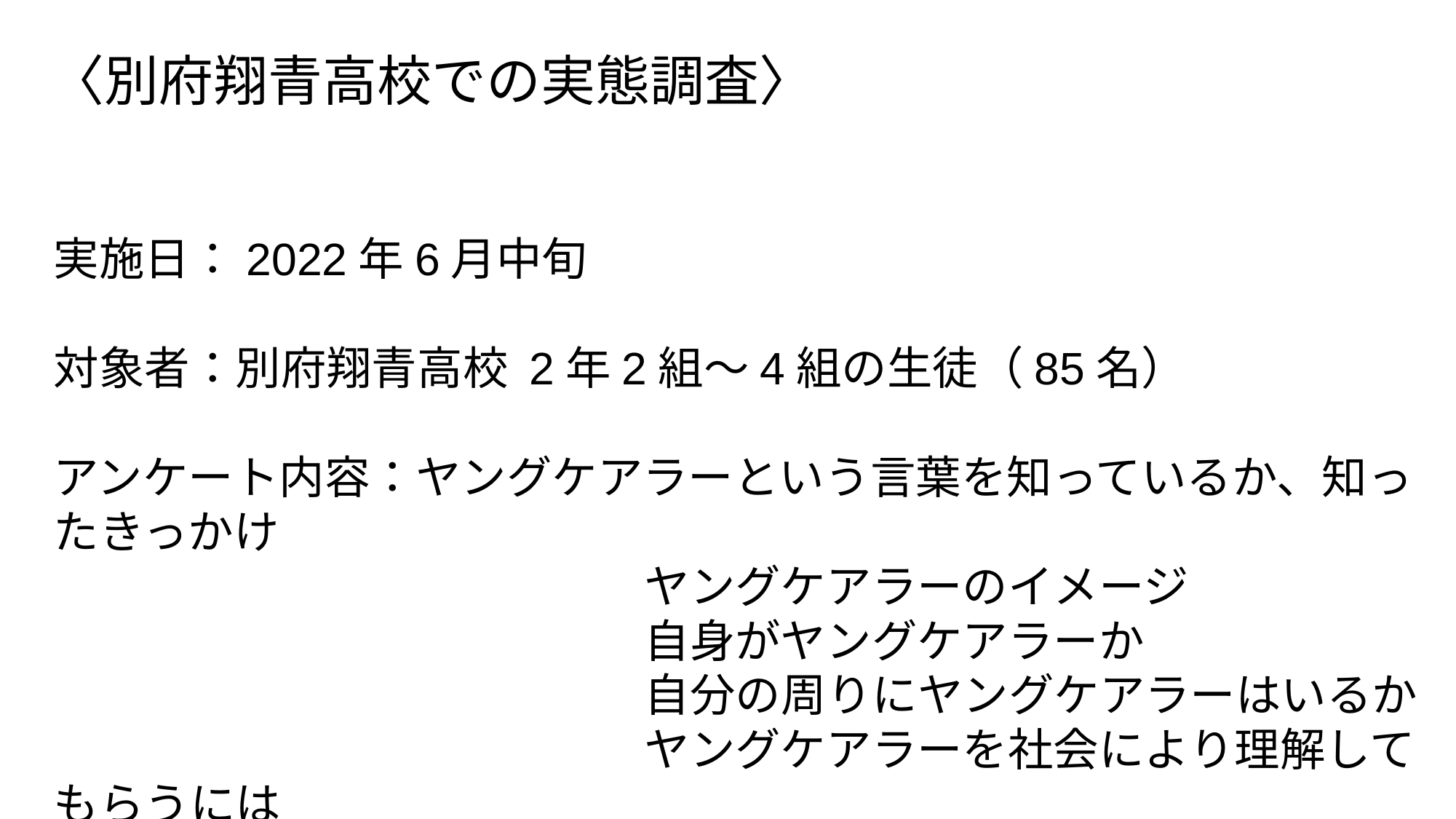

# 〈別府翔青高校での実態調査〉
実施日：2022年6月中旬

対象者：別府翔青高校 2年2組〜4組の生徒（85名）

アンケート内容：ヤングケアラーという言葉を知っているか、知ったきっかけ
　　　　　　　　　　　　　ヤングケアラーのイメージ
　　　　　　　　　　　　　自身がヤングケアラーか
　　　　　　　　　　　　　自分の周りにヤングケアラーはいるか
　　　　　　　　　　　　　ヤングケアラーを社会により理解してもらうには